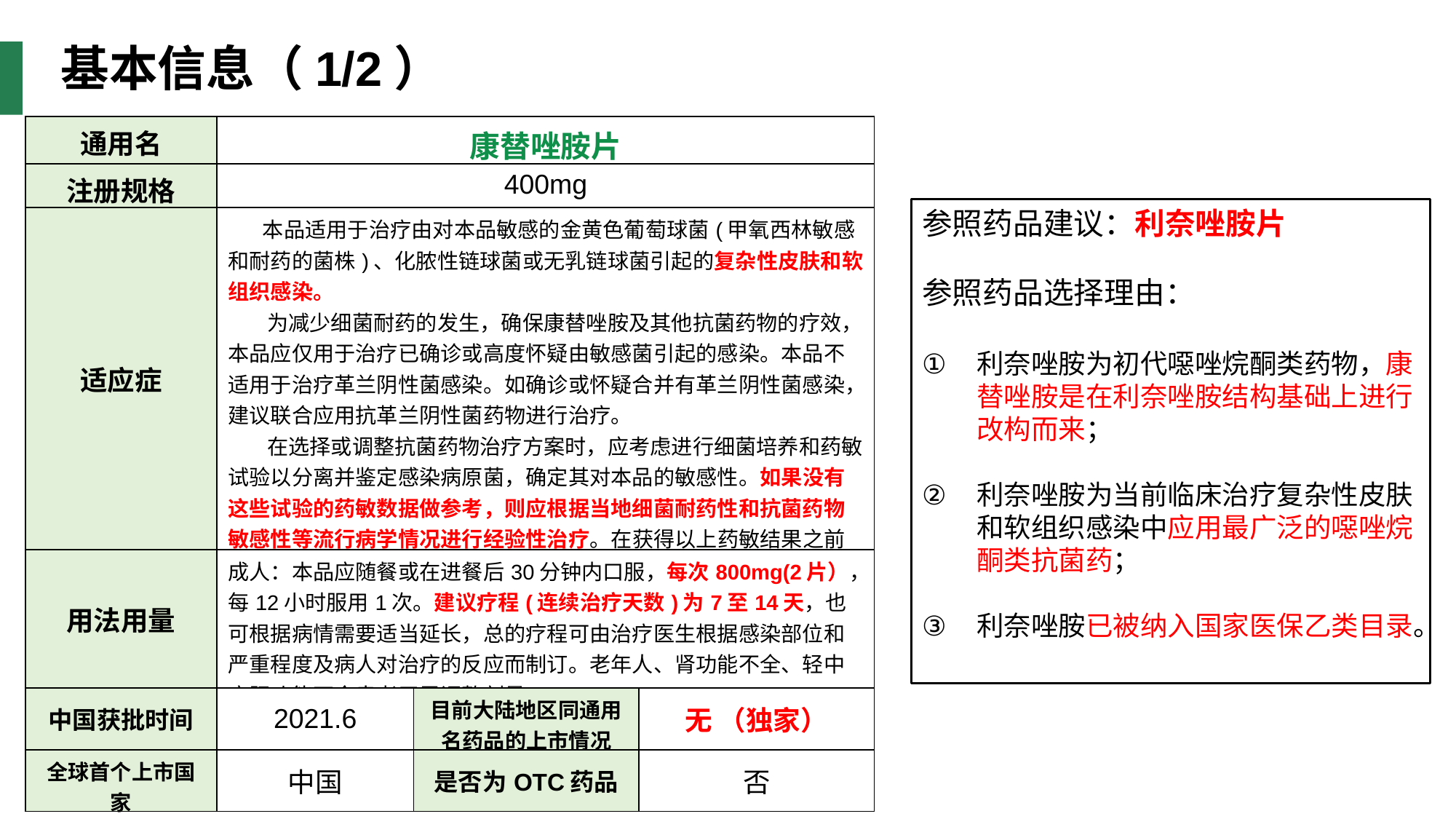

# 基本信息（1/2）
| 通用名 | 康替唑胺片 |  |  |
| --- | --- | --- | --- |
| 注册规格 | 400mg |  |  |
| 适应症 | 本品适用于治疗由对本品敏感的金黄色葡萄球菌(甲氧西林敏感和耐药的菌株)、化脓性链球菌或无乳链球菌引起的复杂性皮肤和软组织感染。 为减少细菌耐药的发生，确保康替唑胺及其他抗菌药物的疗效，本品应仅用于治疗已确诊或高度怀疑由敏感菌引起的感染。本品不适用于治疗革兰阴性菌感染。如确诊或怀疑合并有革兰阴性菌感染，建议联合应用抗革兰阴性菌药物进行治疗。 在选择或调整抗菌药物治疗方案时，应考虑进行细菌培养和药敏试验以分离并鉴定感染病原菌，确定其对本品的敏感性。如果没有这些试验的药敏数据做参考，则应根据当地细菌耐药性和抗菌药物敏感性等流行病学情况进行经验性治疗。在获得以上药敏结果之前可以先使用本品进行治疗，获得药敏结果后再选择进行针对性的病原治疗。 |  |  |
| 用法用量 | 成人：本品应随餐或在进餐后30分钟内口服，每次800mg(2片），每12小时服用1次。建议疗程(连续治疗天数)为7至14天，也可根据病情需要适当延长，总的疗程可由治疗医生根据感染部位和严重程度及病人对治疗的反应而制订。老年人、肾功能不全、轻中度肝功能不全患者无需调整剂量。 |  |  |
| 中国获批时间 | 2021.6 | 目前大陆地区同通用名药品的上市情况 | 无 （独家） |
| 全球首个上市国家 | 中国 | 是否为OTC药品 | 否 |
参照药品建议：利奈唑胺片

参照药品选择理由：

利奈唑胺为初代噁唑烷酮类药物，康替唑胺是在利奈唑胺结构基础上进行改构而来；

利奈唑胺为当前临床治疗复杂性皮肤和软组织感染中应用最广泛的噁唑烷酮类抗菌药；

利奈唑胺已被纳入国家医保乙类目录。